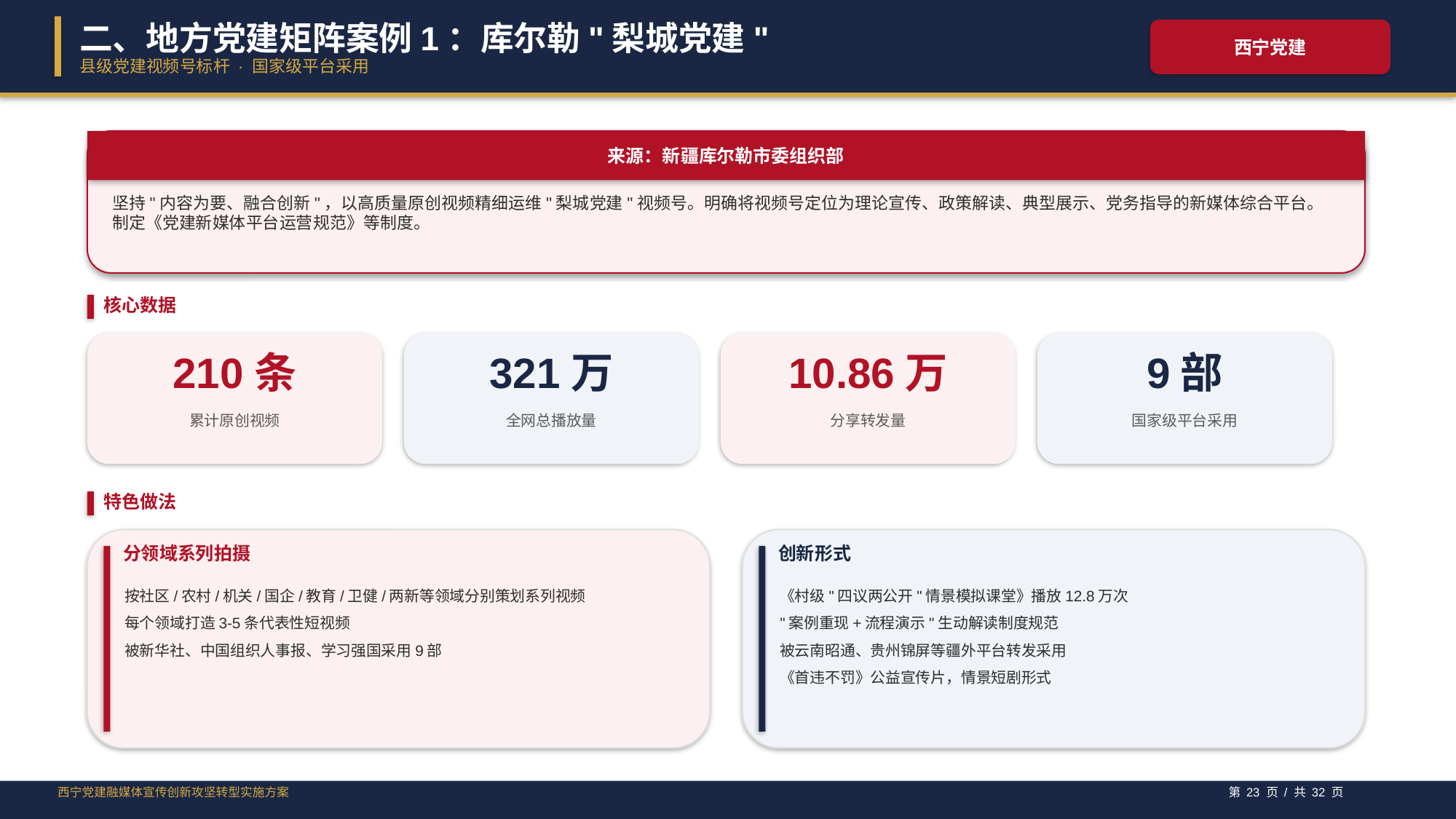

二、地方党建矩阵案例1：库尔勒"梨城党建"

西宁党建
县级党建视频号标杆 · 国家级平台采用

来源：新疆库尔勒市委组织部
坚持"内容为要、融合创新"，以高质量原创视频精细运维"梨城党建"视频号。明确将视频号定位为理论宣传、政策解读、典型展示、党务指导的新媒体综合平台。制定《党建新媒体平台运营规范》等制度。
核心数据

210条
321万
10.86万
9部
累计原创视频
全网总播放量
分享转发量
国家级平台采用
特色做法

分领域系列拍摄
创新形式

按社区/农村/机关/国企/教育/卫健/两新等领域分别策划系列视频
每个领域打造3-5条代表性短视频
被新华社、中国组织人事报、学习强国采用9部
《村级"四议两公开"情景模拟课堂》播放12.8万次
"案例重现+流程演示"生动解读制度规范
被云南昭通、贵州锦屏等疆外平台转发采用
《首违不罚》公益宣传片，情景短剧形式

西宁党建融媒体宣传创新攻坚转型实施方案
第 23 页 / 共 32 页